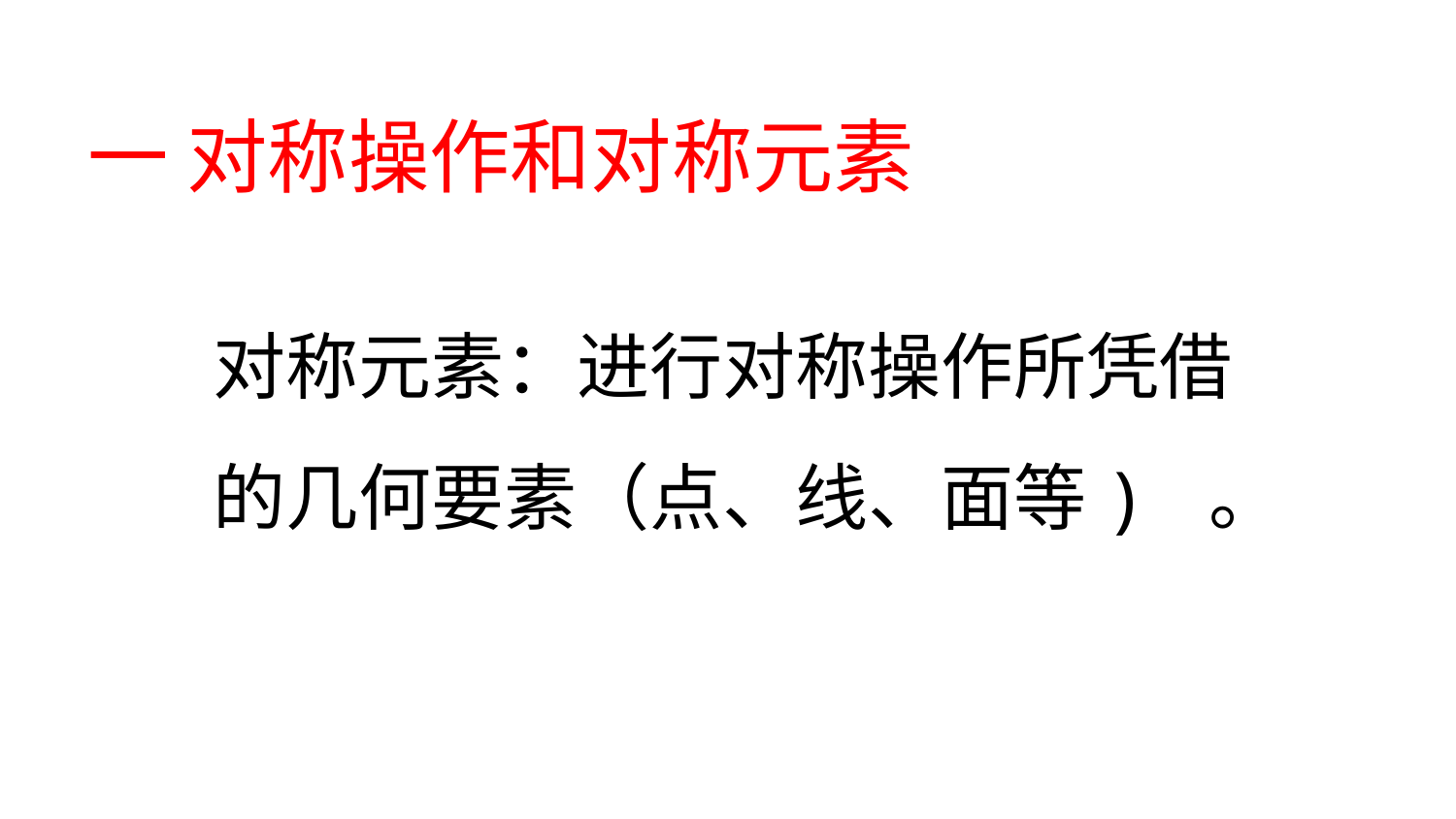

一 对称操作和对称元素
对称元素：进行对称操作所凭借的几何要素（点、线、面等) 。